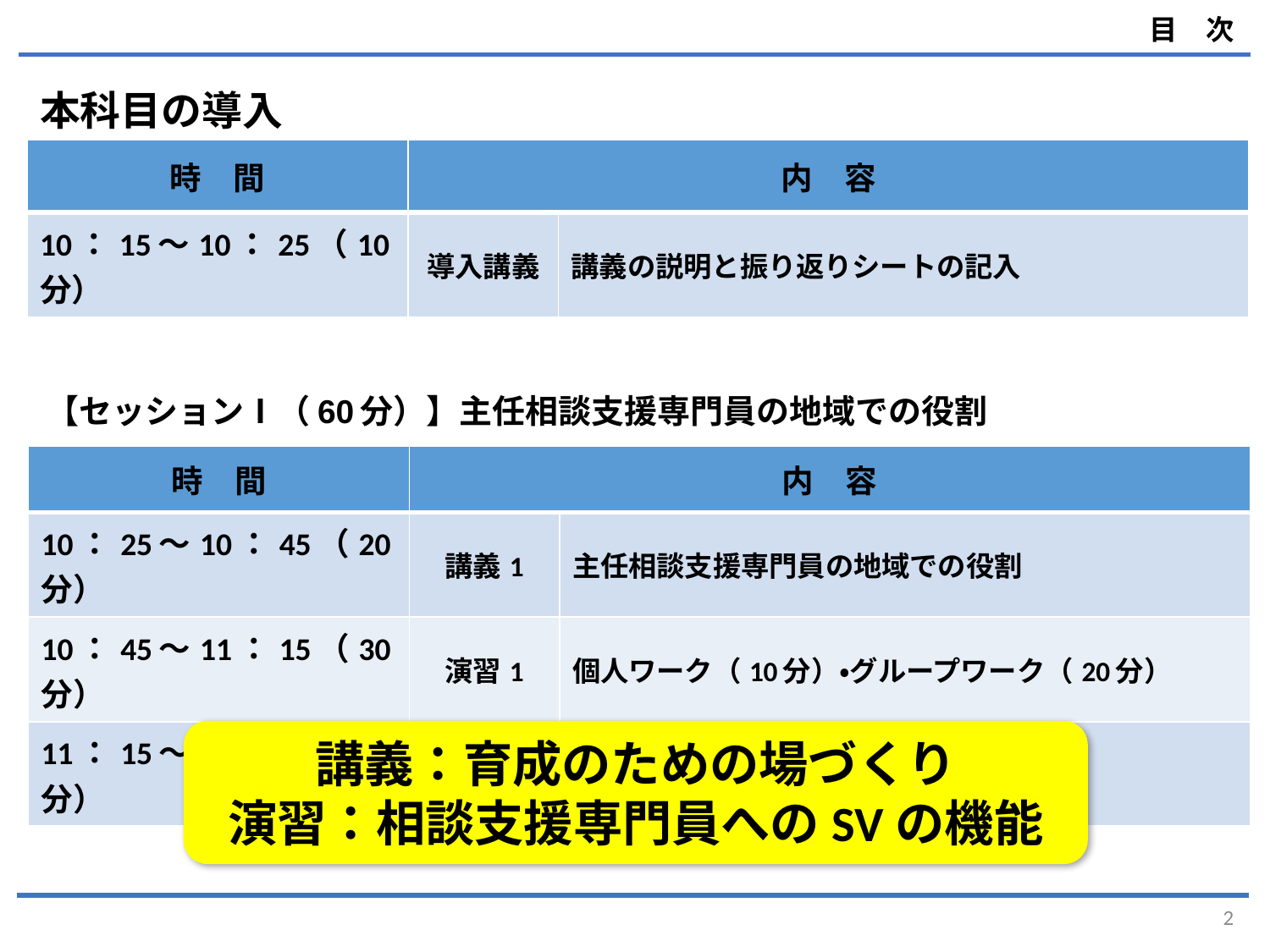

目　次
本科目の導入
| 時　間 | 内　容 |  |
| --- | --- | --- |
| 10：15～10：25（10分） | 導入講義 | 講義の説明と振り返りシートの記入 |
【セッションⅠ（60分）】主任相談支援専門員の地域での役割
| 時　間 | 内　容 |  |
| --- | --- | --- |
| 10：25～10：45（20分） | 講義1 | 主任相談支援専門員の地域での役割 |
| 10：45～11：15（30分） | 演習1 | 個人ワーク（10分）・グループワーク（20分） |
| 11：15～11：25（10分） | まとめ | 振り返りとまとめ |
講義：育成のための場づくり
演習：相談支援専門員へのSVの機能
2